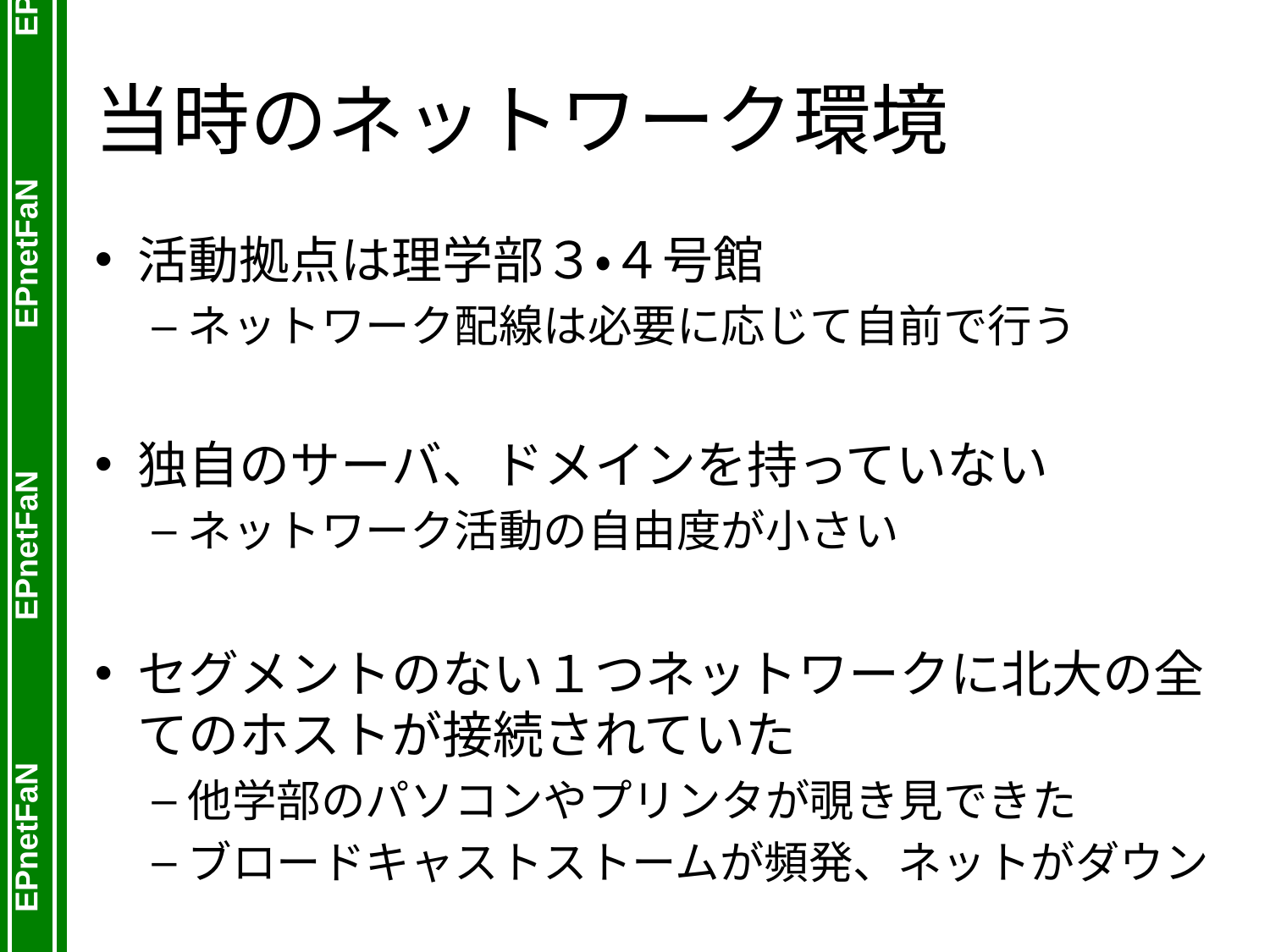

# 当時のネットワーク環境
活動拠点は理学部３・４号館
ネットワーク配線は必要に応じて自前で行う

独自のサーバ、ドメインを持っていない
ネットワーク活動の自由度が小さい

セグメントのない１つネットワークに北大の全てのホストが接続されていた
他学部のパソコンやプリンタが覗き見できた
ブロードキャストストームが頻発、ネットがダウン